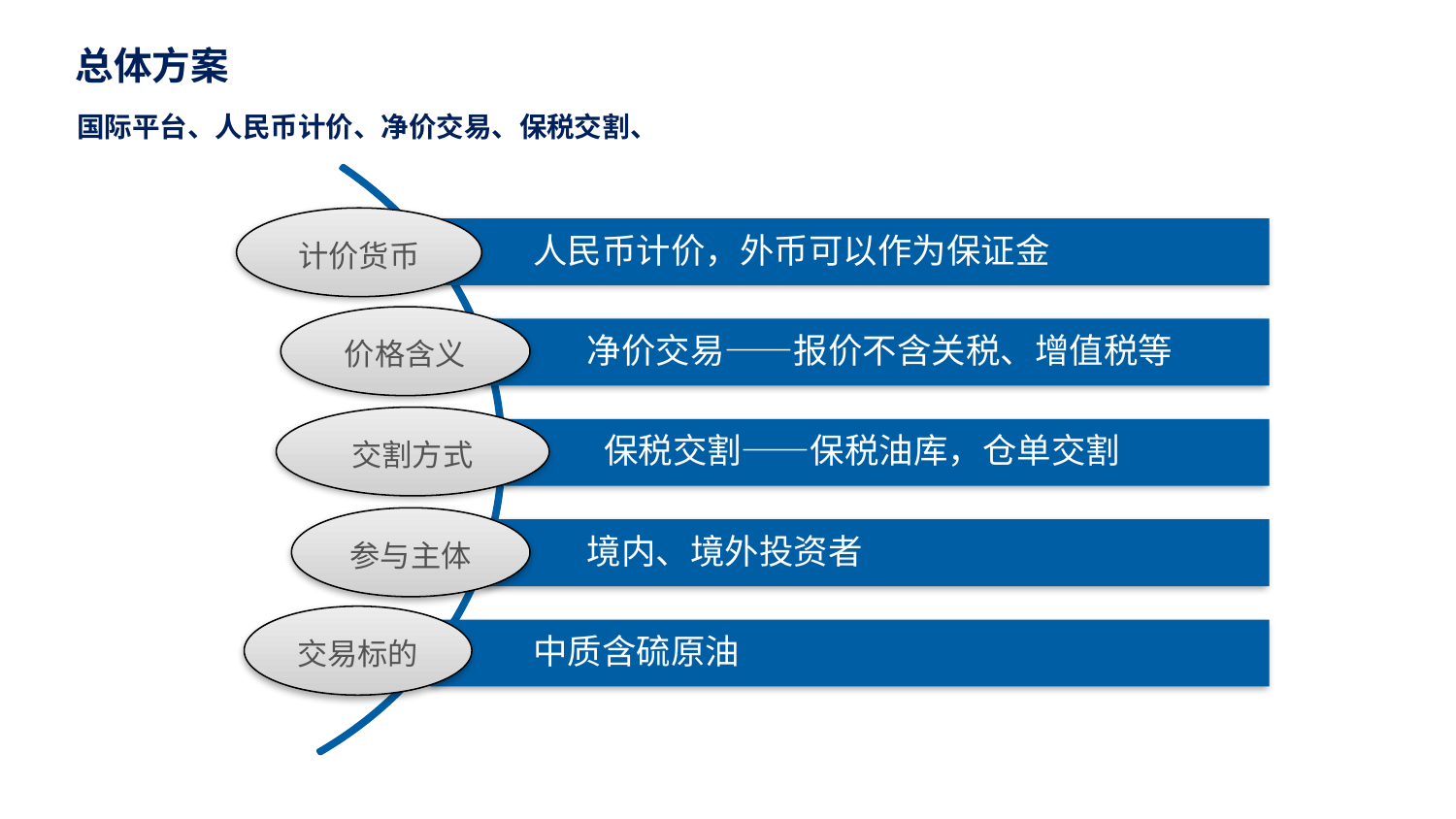

总体方案

计价货币

人民币计价，外币可以作为保证金
价格含义
净价交易——报价不含关税、增值税等
交割方式
保税交割——保税油库，仓单交割
参与主体
境内、境外投资者
交易标的
中质含硫原油
国际平台、人民币计价、净价交易、保税交割、